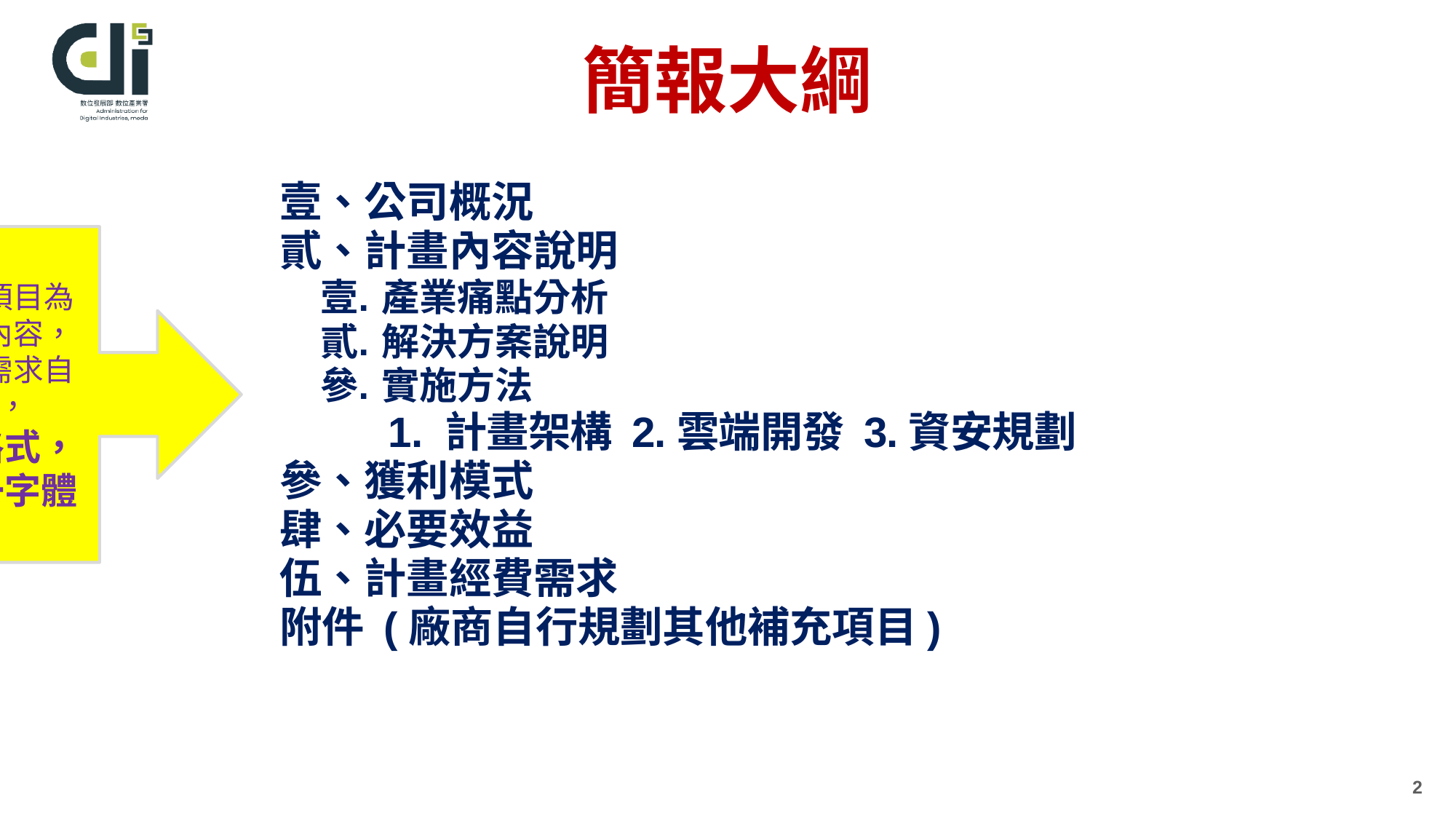

簡報大綱
壹、公司概況
貳、計畫內容說明
產業痛點分析
解決方案說明
實施方法
      1. 計畫架構 2.雲端開發 3.資安規劃
參、獲利模式
肆、必要效益
伍、計畫經費需求
附件 (廠商自行規劃其他補充項目)
本頁列舉項目為簡報必備內容，廠商可依需求自行增加，
不限制格式，
建議統一字體
2